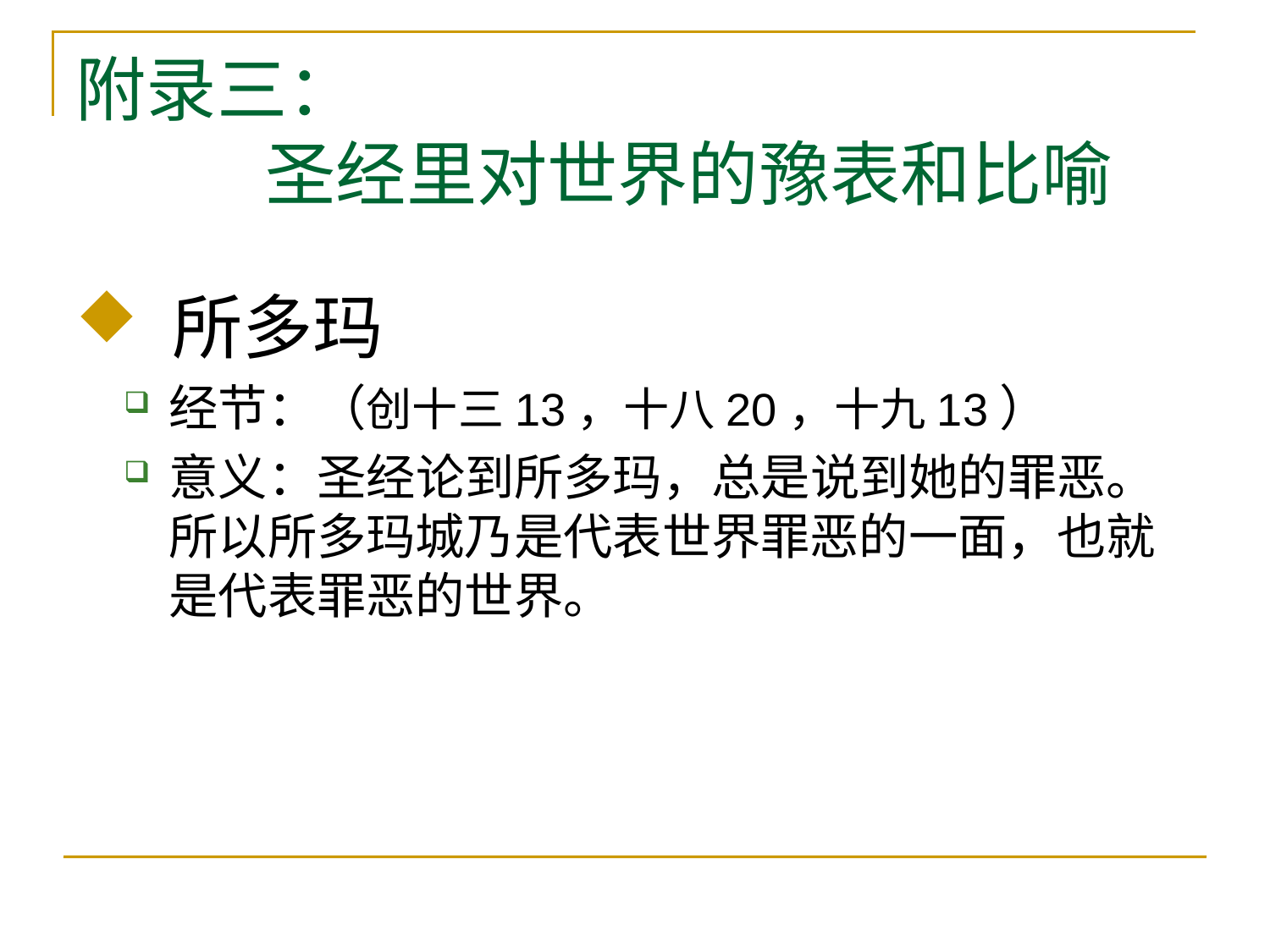

# 附录三： 圣经里对世界的豫表和比喻
 所多玛
经节：（创十三13，十八20，十九13）
意义：圣经论到所多玛，总是说到她的罪恶。所以所多玛城乃是代表世界罪恶的一面，也就是代表罪恶的世界。